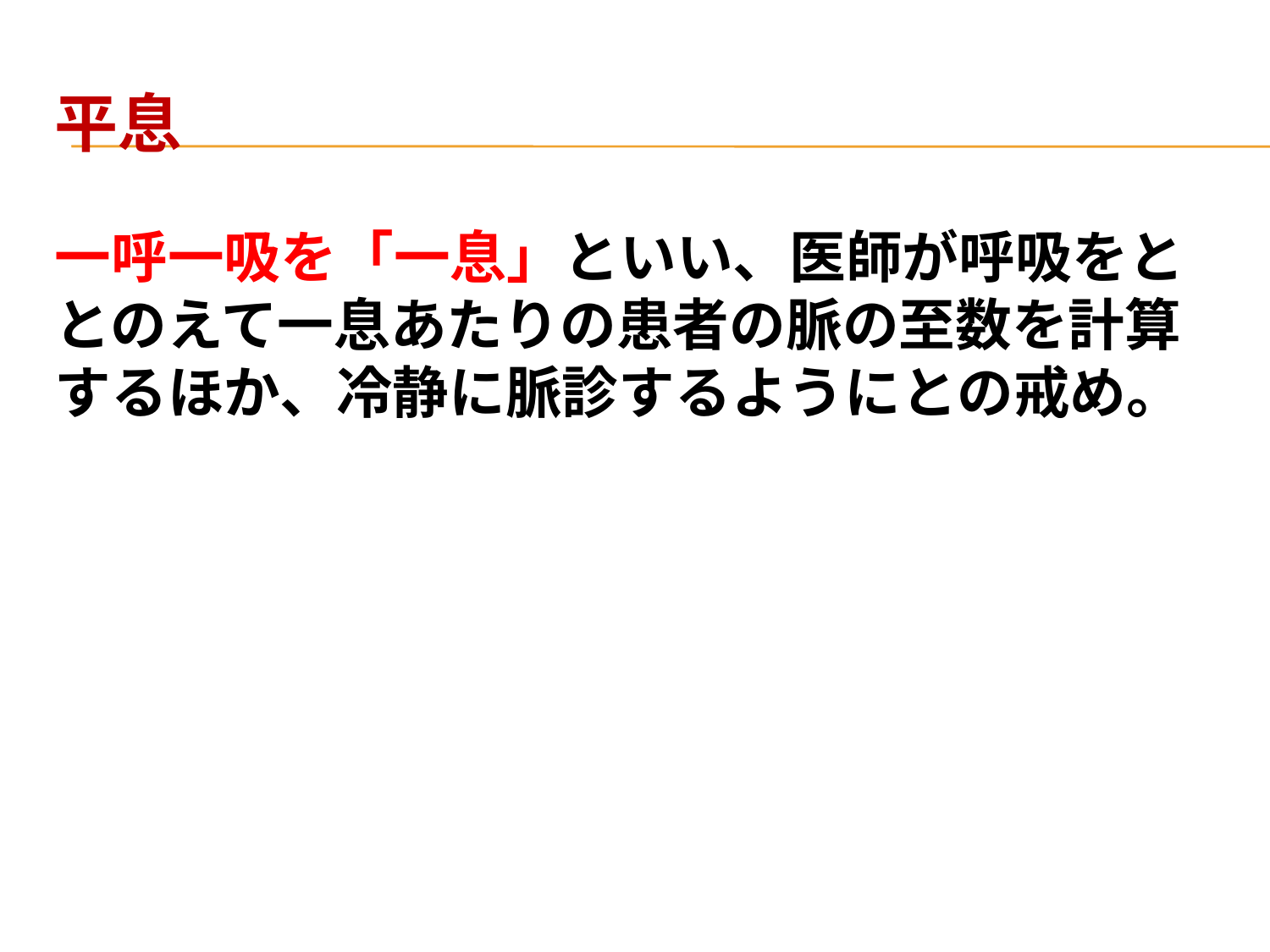

# 平息
一呼一吸を「一息」といい、医師が呼吸をととのえて一息あたりの患者の脈の至数を計算するほか、冷静に脈診するようにとの戒め。